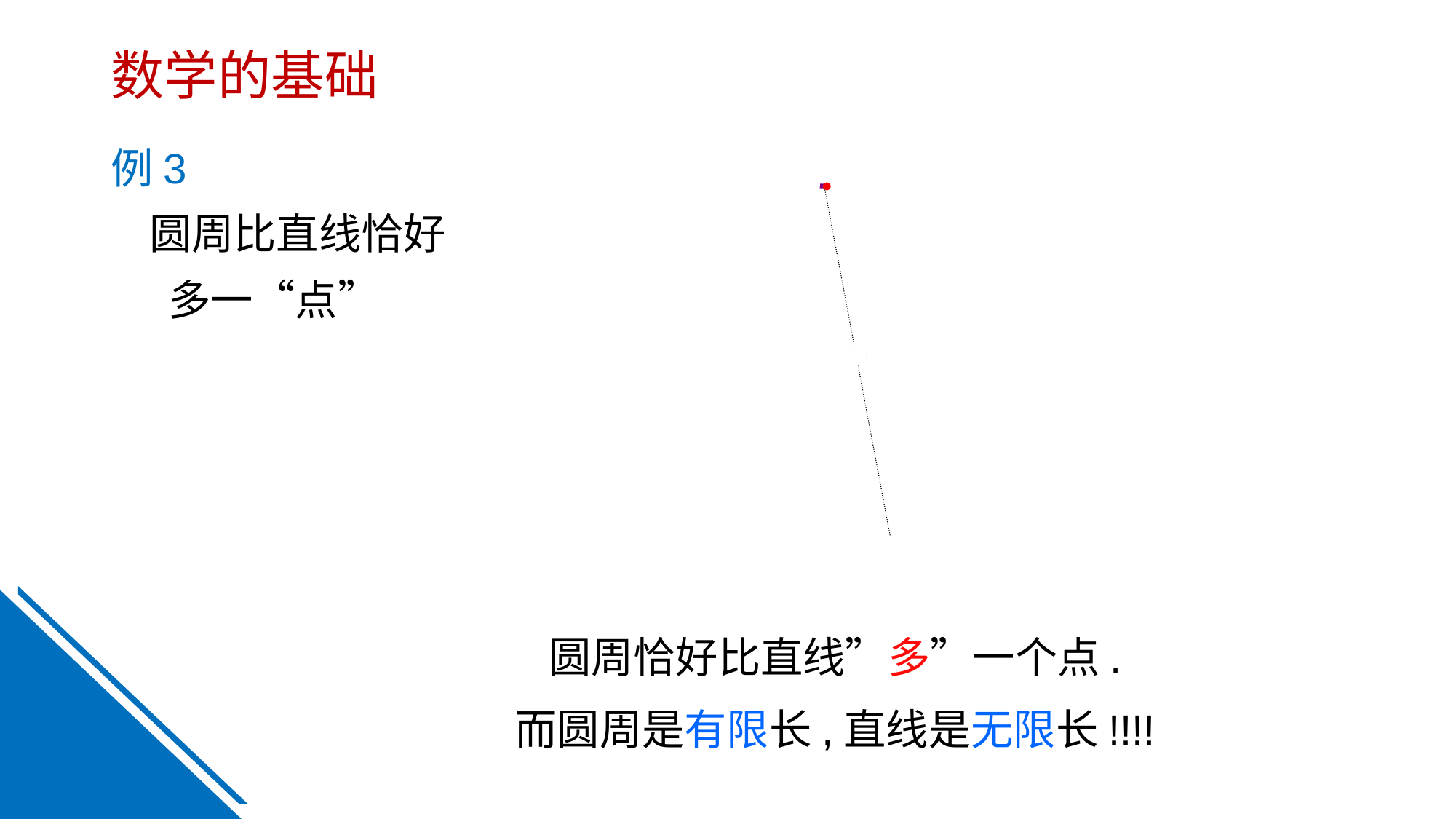

数学的基础
例3
   圆周比直线恰好
     多一“点”

●

圆周恰好比直线”多”一个点.
而圆周是有限长,直线是无限长!!!!